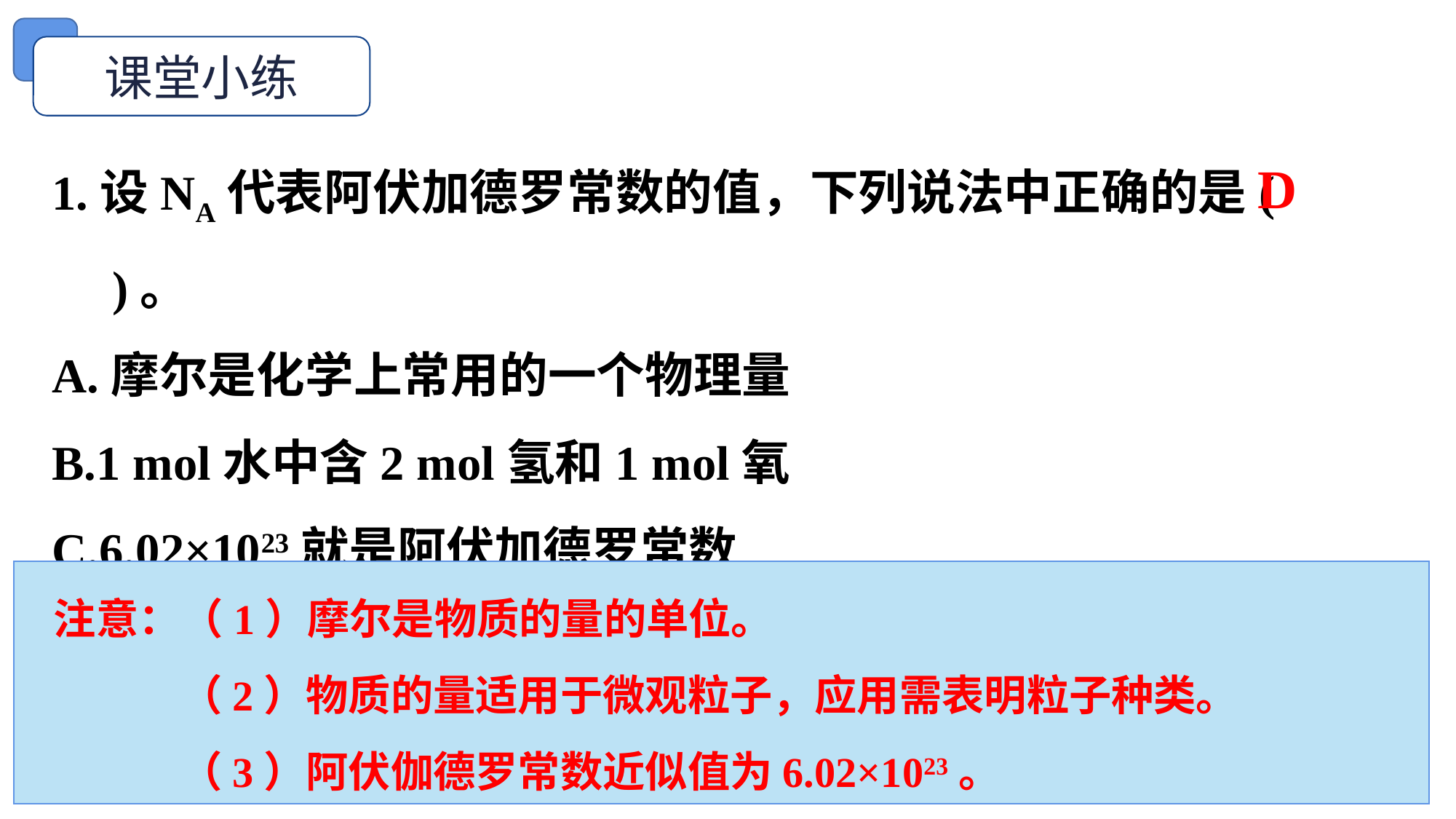

课堂小练
1.设NA代表阿伏加德罗常数的值，下列说法中正确的是(　　)。
A.摩尔是化学上常用的一个物理量
B.1 mol水中含2 mol氢和1 mol氧
C.6.02×1023就是阿伏加德罗常数
D.含有NA个氧原子的H2SO4的物质的量是0.25 mol
D

注意：（1）摩尔是物质的量的单位。
            （2）物质的量适用于微观粒子，应用需表明粒子种类。
            （3）阿伏伽德罗常数近似值为6.02×1023。